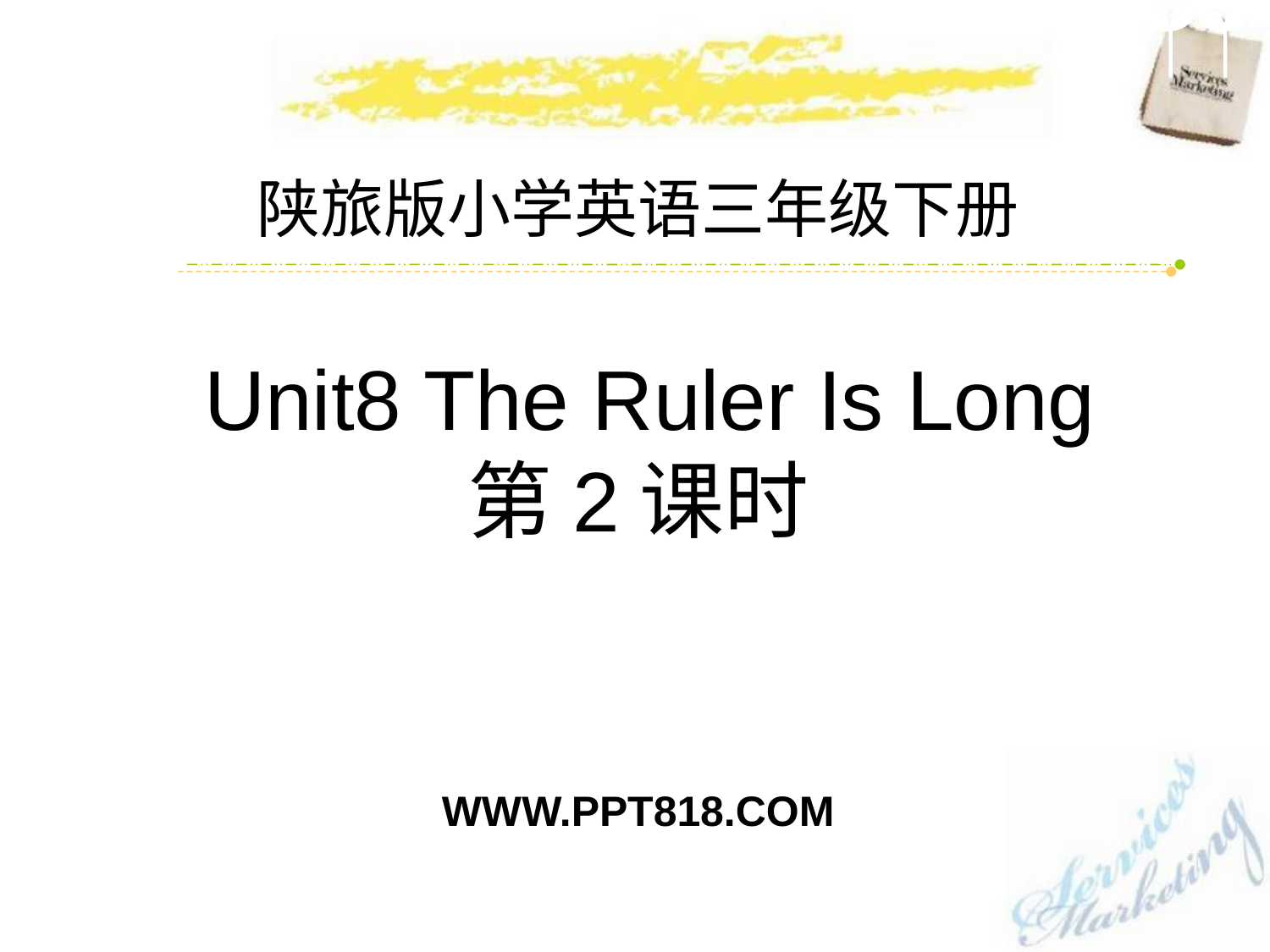

陕旅版小学英语三年级下册
 Unit8 The Ruler Is Long
第2课时

WWW.PPT818.COM